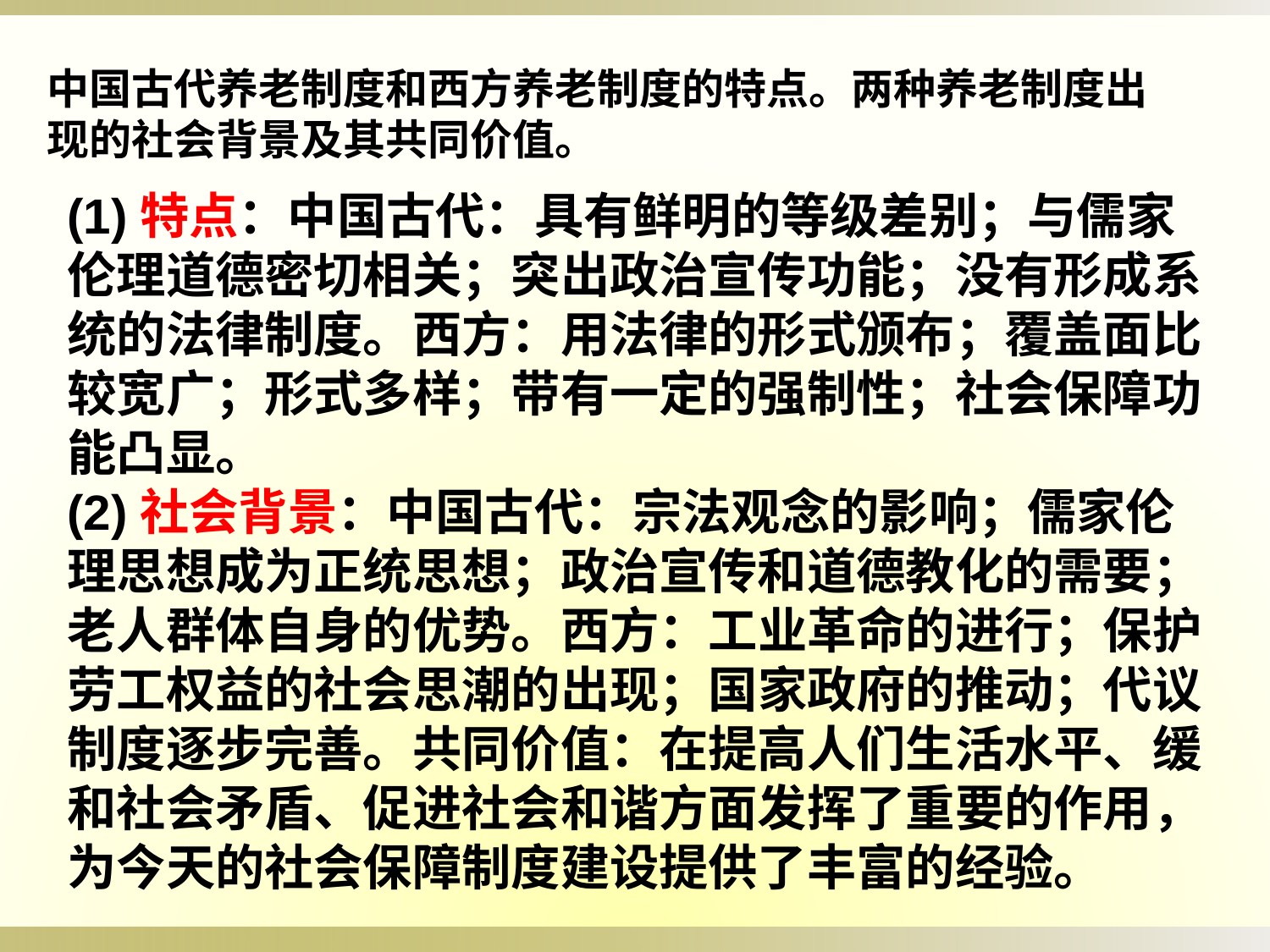

中国古代养老制度和西方养老制度的特点。两种养老制度出现的社会背景及其共同价值。
(1)特点：中国古代：具有鲜明的等级差别；与儒家伦理道德密切相关；突出政治宣传功能；没有形成系统的法律制度。西方：用法律的形式颁布；覆盖面比较宽广；形式多样；带有一定的强制性；社会保障功能凸显。
(2)社会背景：中国古代：宗法观念的影响；儒家伦理思想成为正统思想；政治宣传和道德教化的需要；老人群体自身的优势。西方：工业革命的进行；保护劳工权益的社会思潮的出现；国家政府的推动；代议制度逐步完善。共同价值：在提高人们生活水平、缓和社会矛盾、促进社会和谐方面发挥了重要的作用，为今天的社会保障制度建设提供了丰富的经验。